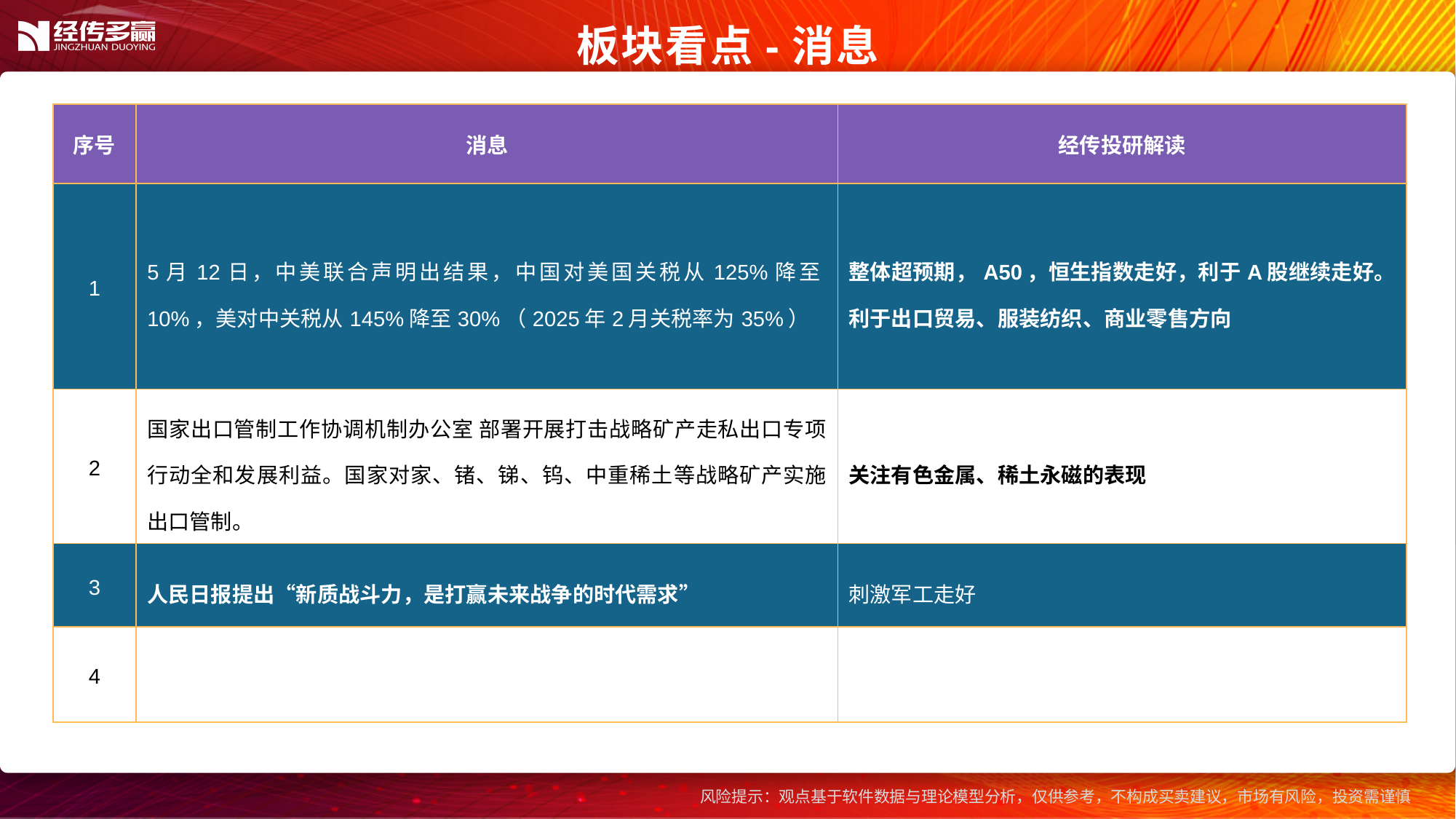

板块看点-消息
| 序号 | 消息 | 经传投研解读 |
| --- | --- | --- |
| 1 | 5月12日，中美联合声明出结果，中国对美国关税从125%降至10%，美对中关税从145%降至30%（2025年2月关税率为35%） | 整体超预期，A50，恒生指数走好，利于A股继续走好。利于出口贸易、服装纺织、商业零售方向 |
| 2 | 国家出口管制工作协调机制办公室 部署开展打击战略矿产走私出口专项行动全和发展利益。国家对家、锗、锑、钨、中重稀土等战略矿产实施出口管制。 | 关注有色金属、稀土永磁的表现 |
| 3 | 人民日报提出“新质战斗力，是打赢未来战争的时代需求” | 刺激军工走好 |
| 4 |  |  |